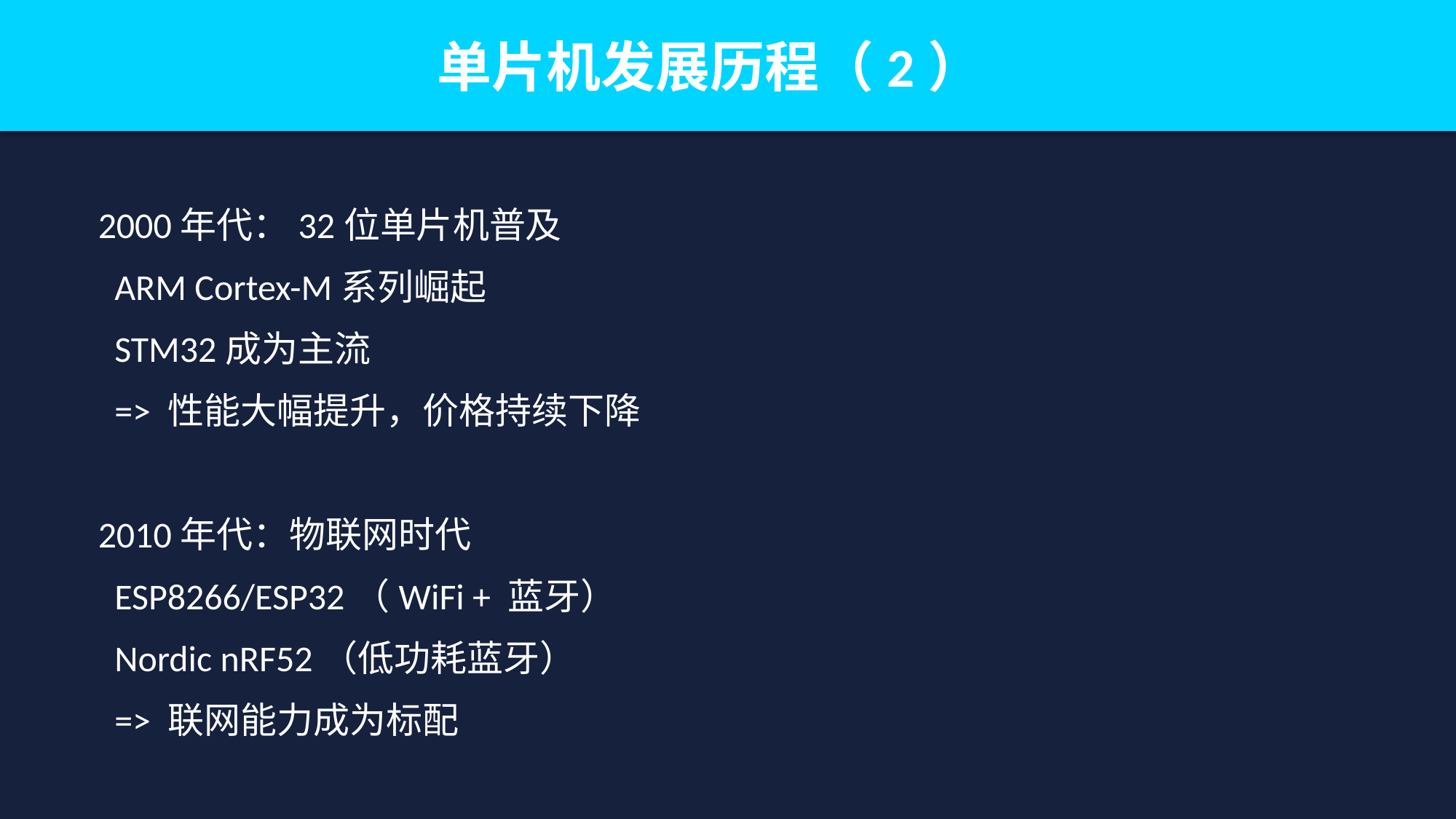

单片机发展历程（2）
2000年代：32位单片机普及
  ARM Cortex-M系列崛起
  STM32成为主流
  => 性能大幅提升，价格持续下降

2010年代：物联网时代
  ESP8266/ESP32（WiFi + 蓝牙）
  Nordic nRF52（低功耗蓝牙）
  => 联网能力成为标配

2020年代：AIoT时代
  边缘AI芯片（TinyML）
  RISC-V架构兴起